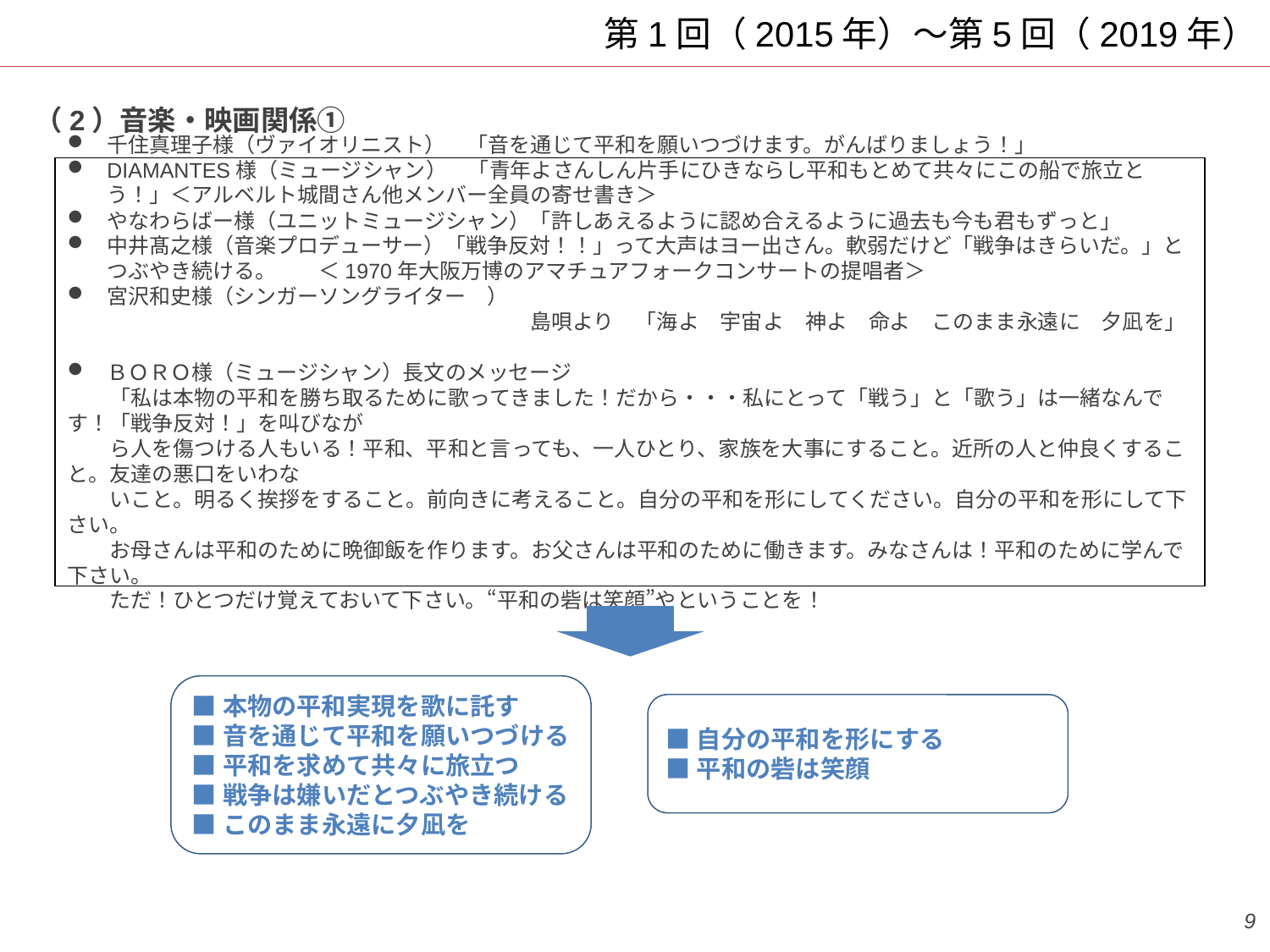

# 第1回（2015年）～第5回（2019年）
（2）音楽・映画関係①
千住真理子様（ヴァイオリニスト）　「音を通じて平和を願いつづけます。がんばりましょう！」
DIAMANTES様（ミュージシャン）　「青年よさんしん片手にひきならし平和もとめて共々にこの船で旅立とう！」＜アルベルト城間さん他メンバー全員の寄せ書き＞
やなわらばー様（ユニットミュージシャン）「許しあえるように認め合えるように過去も今も君もずっと」
中井髙之様（音楽プロデューサー）「戦争反対！！」って大声はヨー出さん。軟弱だけど「戦争はきらいだ。」とつぶやき続ける。　　＜1970年大阪万博のアマチュアフォークコンサートの提唱者＞
宮沢和史様（シンガーソングライター　）　　　　　　　　　　　　　　　　　　　　　　　　　　　　　　　　　　　　　　　　　　　　　　　　　　　　島唄より　「海よ　宇宙よ　神よ　命よ　このまま永遠に　夕凪を」
ＢＯＲＯ様（ミュージシャン）長文のメッセージ
　　「私は本物の平和を勝ち取るために歌ってきました！だから・・・私にとって「戦う」と「歌う」は一緒なんです！「戦争反対！」を叫びなが
　　ら人を傷つける人もいる！平和、平和と言っても、一人ひとり、家族を大事にすること。近所の人と仲良くすること。友達の悪口をいわな
　　いこと。明るく挨拶をすること。前向きに考えること。自分の平和を形にしてください。自分の平和を形にして下さい。
　　お母さんは平和のために晩御飯を作ります。お父さんは平和のために働きます。みなさんは！平和のために学んで下さい。
　　ただ！ひとつだけ覚えておいて下さい。“平和の砦は笑顔”やということを！

■本物の平和実現を歌に託す
■音を通じて平和を願いつづける
■平和を求めて共々に旅立つ
■戦争は嫌いだとつぶやき続ける
■このまま永遠に夕凪を
■自分の平和を形にする
■平和の砦は笑顔